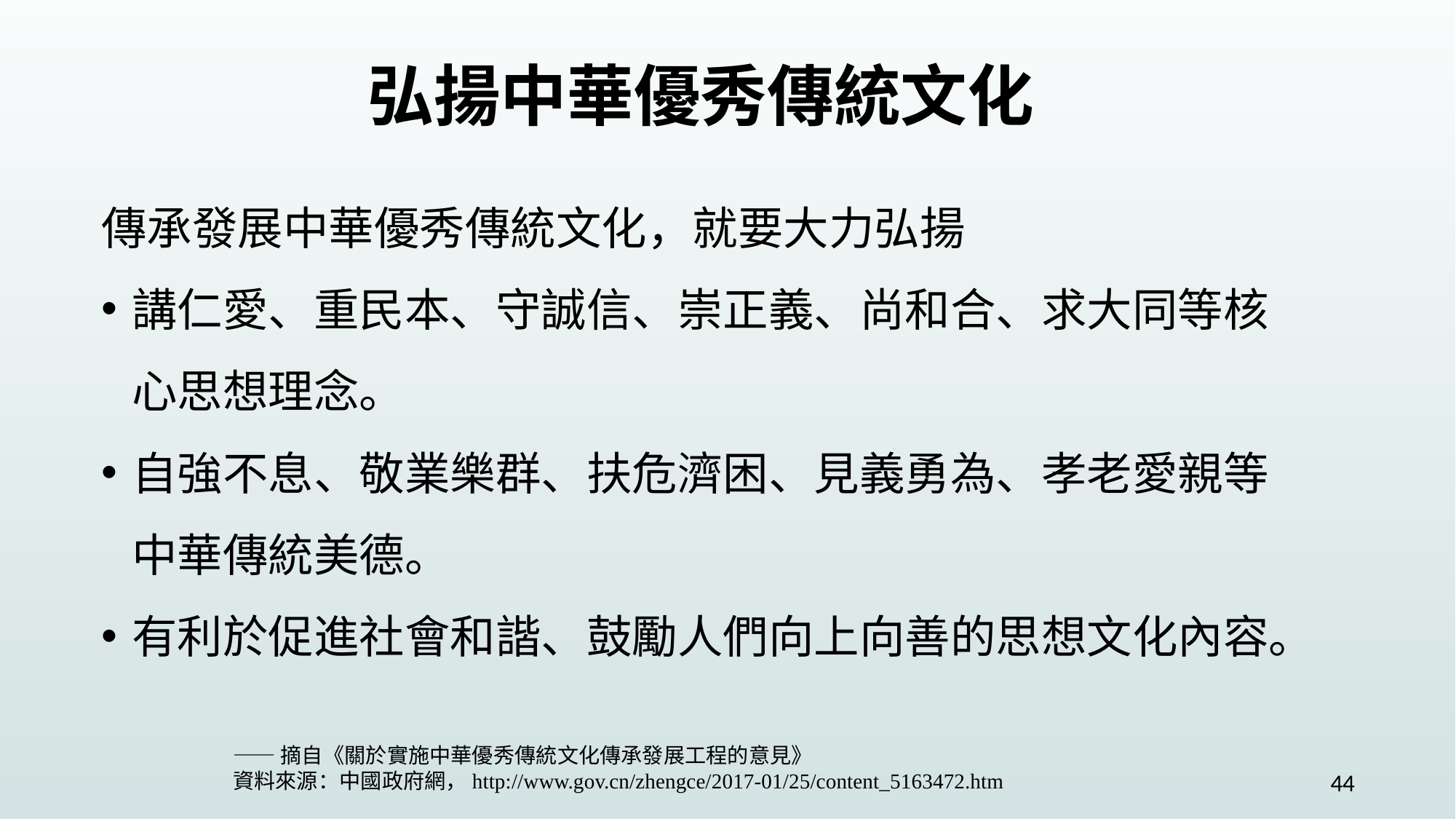

弘揚中華優秀傳統文化
傳承發展中華優秀傳統文化，就要大力弘揚
講仁愛、重民本、守誠信、崇正義、尚和合、求大同等核心思想理念。
自強不息、敬業樂群、扶危濟困、見義勇為、孝老愛親等中華傳統美德。
有利於促進社會和諧、鼓勵人們向上向善的思想文化內容。
——摘自《關於實施中華優秀傳統文化傳承發展工程的意見》
資料來源：中國政府網，http://www.gov.cn/zhengce/2017-01/25/content_5163472.htm
44